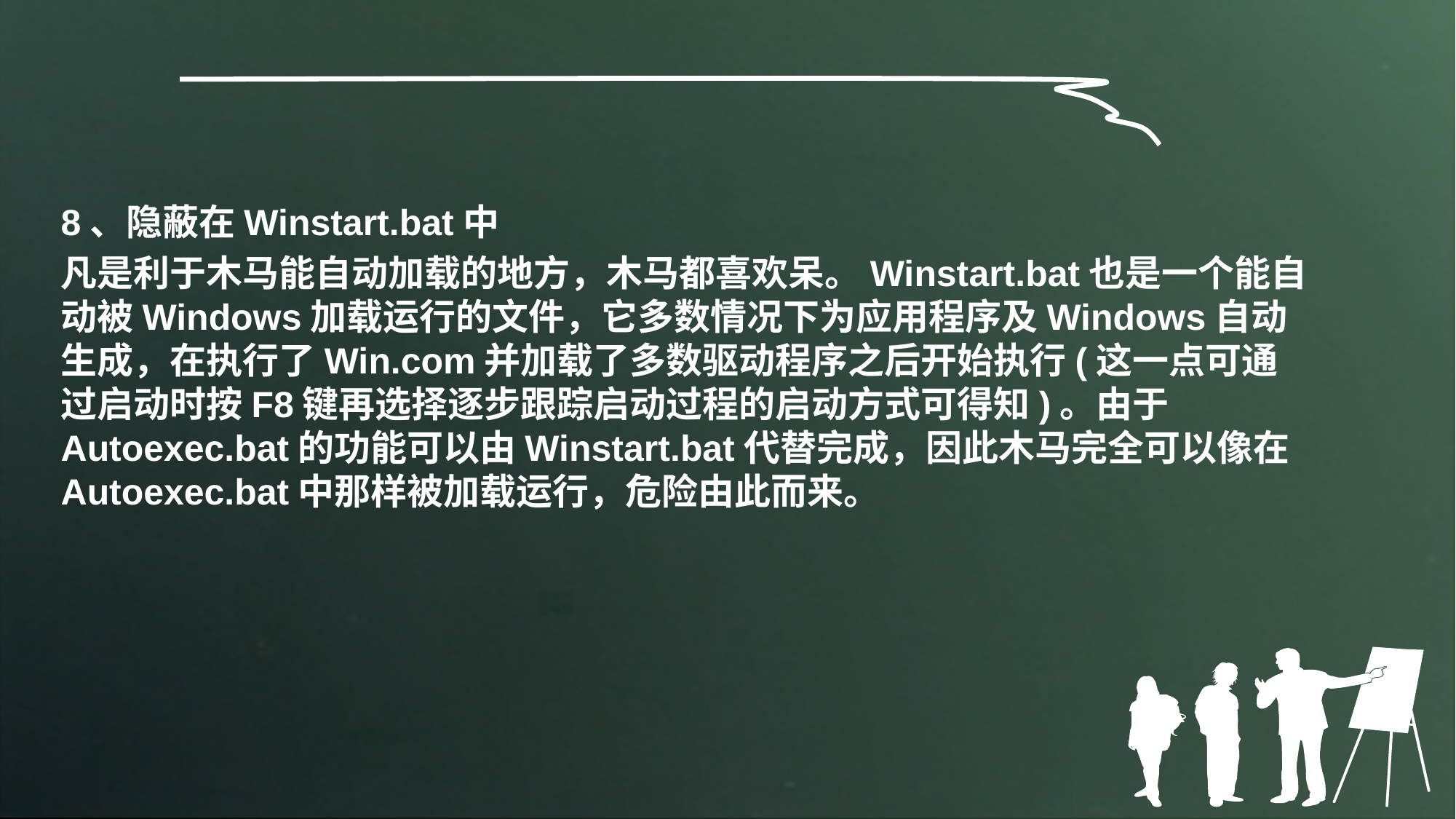

8、隐蔽在Winstart.bat中
凡是利于木马能自动加载的地方，木马都喜欢呆。Winstart.bat也是一个能自动被Windows加载运行的文件，它多数情况下为应用程序及Windows自动生成，在执行了Win.com并加载了多数驱动程序之后开始执行(这一点可通过启动时按F8键再选择逐步跟踪启动过程的启动方式可得知)。由于Autoexec.bat的功能可以由Winstart.bat代替完成，因此木马完全可以像在Autoexec.bat中那样被加载运行，危险由此而来。